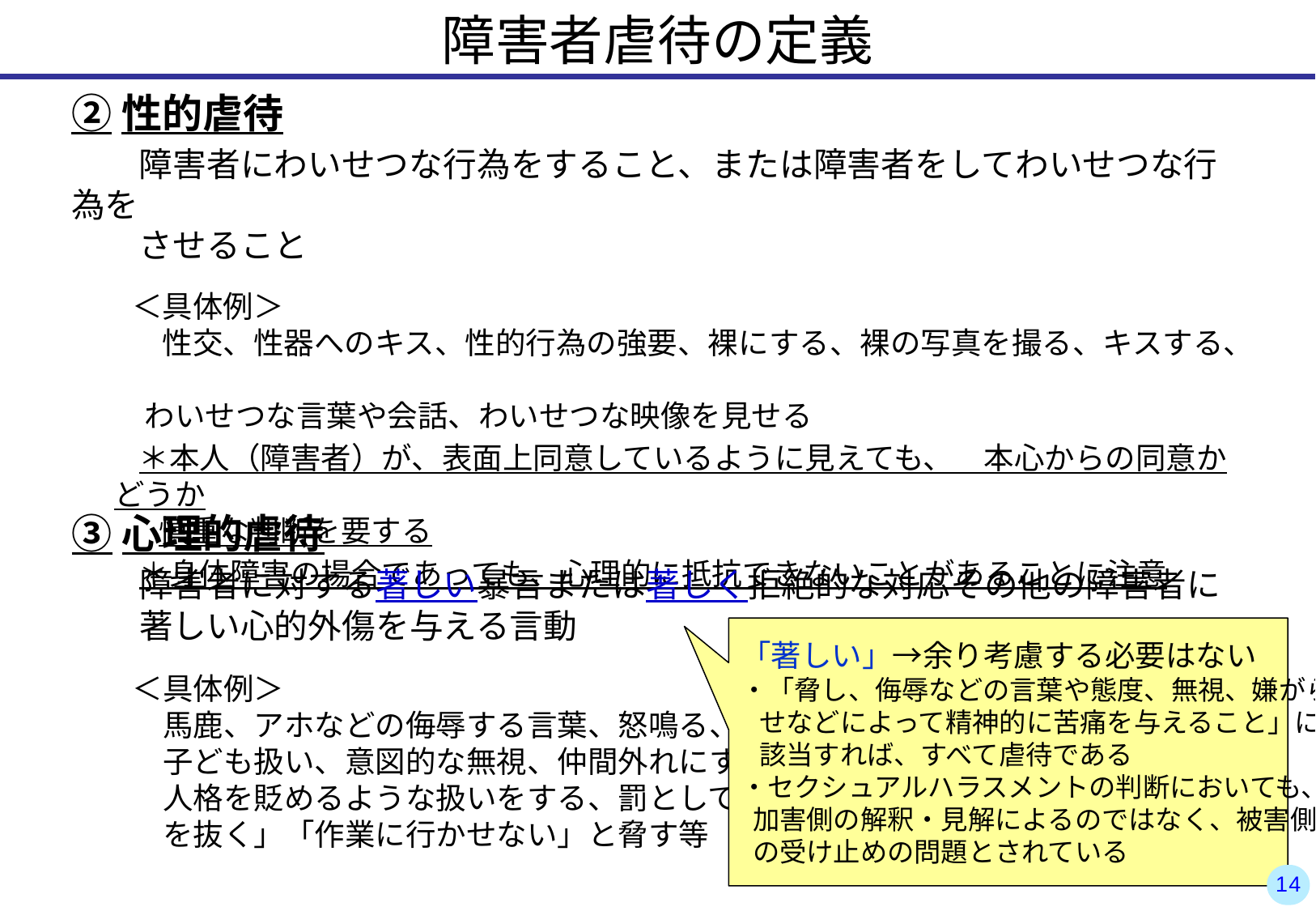

障害者虐待の定義
②性的虐待
　　障害者にわいせつな行為をすること、または障害者をしてわいせつな行為を
　　させること

　　＜具体例＞
　　　性交、性器へのキス、性的行為の強要、裸にする、裸の写真を撮る、キスする、
　わいせつな言葉や会話、わいせつな映像を見せる
　 　＊本人（障害者）が、表面上同意しているように見えても、　本心からの同意かどうか
　  慎重な判断を要する
　　 ＊身体障害の場合であっても、心理的に抵抗できないことがあることに注意
③心理的虐待
　　障害者に対する著しい暴言または著しく拒絶的な対応その他の障害者に
　　著しい心的外傷を与える言動

　　＜具体例＞
　　　馬鹿、アホなどの侮辱する言葉、怒鳴る、罵る、
　　　子ども扱い、意図的な無視、仲間外れにする、
　　　人格を貶めるような扱いをする、罰として「食事
　　　を抜く」「作業に行かせない」と脅す等
「著しい」→余り考慮する必要はない
・「脅し、侮辱などの言葉や態度、無視、嫌がら
  せなどによって精神的に苦痛を与えること」に
  該当すれば、すべて虐待である
・セクシュアルハラスメントの判断においても、
  加害側の解釈・見解によるのではなく、被害側
  の受け止めの問題とされている
14